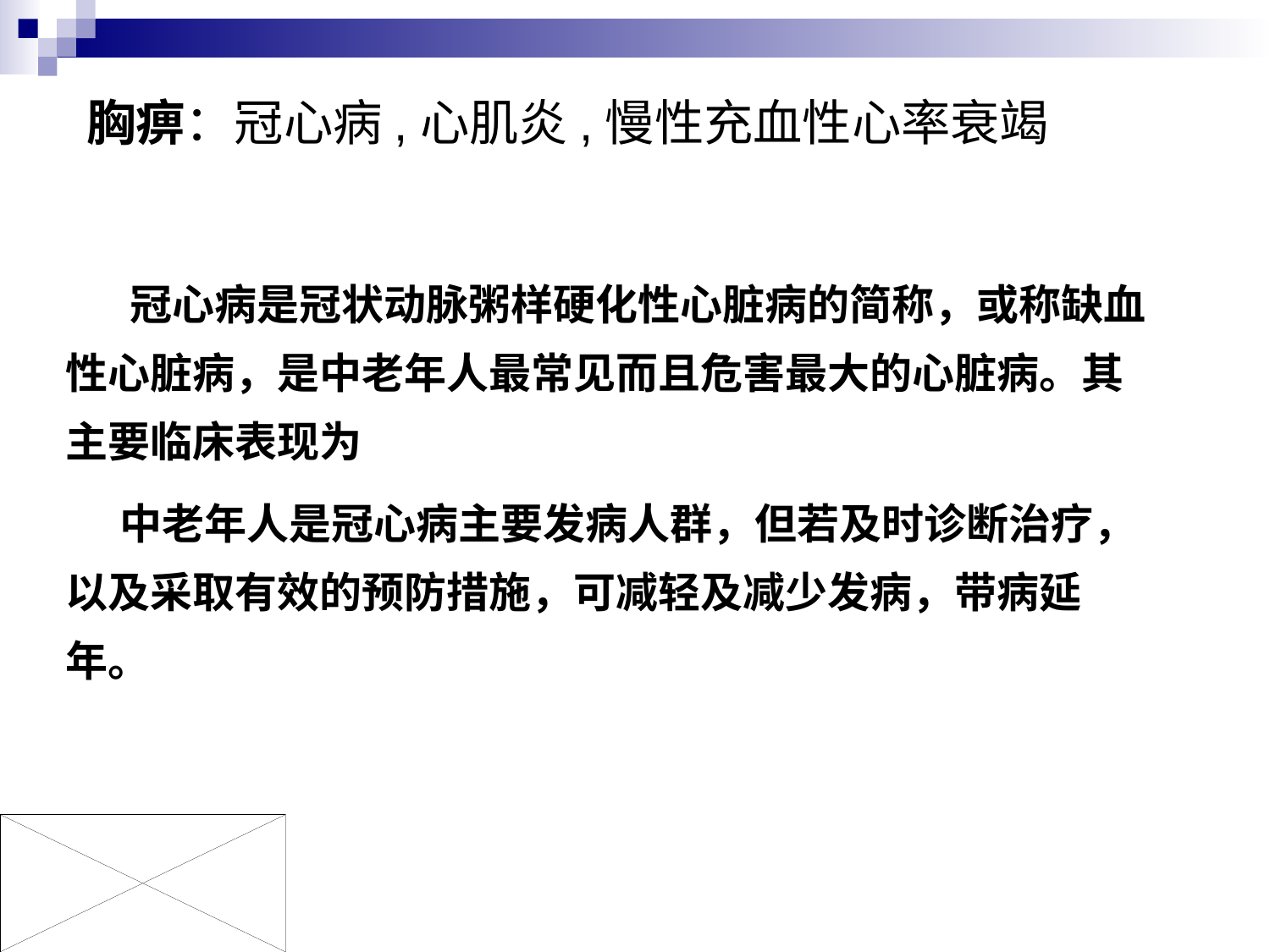

胸痹：冠心病,心肌炎,慢性充血性心率衰竭
    冠心病是冠状动脉粥样硬化性心脏病的简称，或称缺血性心脏病，是中老年人最常见而且危害最大的心脏病。其主要临床表现为
   中老年人是冠心病主要发病人群，但若及时诊断治疗，以及采取有效的预防措施，可减轻及减少发病，带病延年。